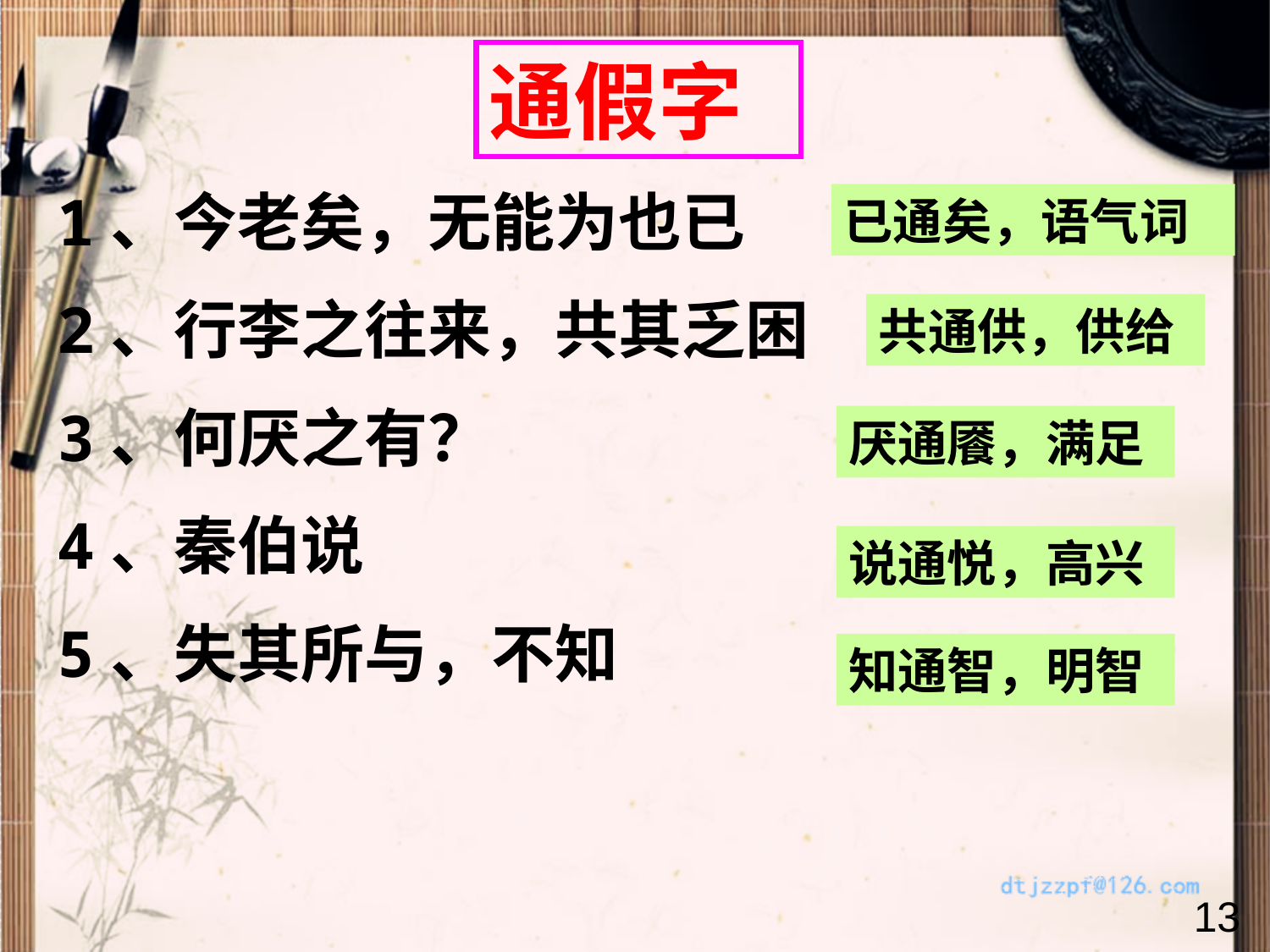

通假字
1、今老矣，无能为也已
2、行李之往来，共其乏困
3、何厌之有？
4、秦伯说
5、失其所与，不知
已通矣，语气词
共通供，供给
厌通餍，满足
说通悦，高兴
知通智，明智
13